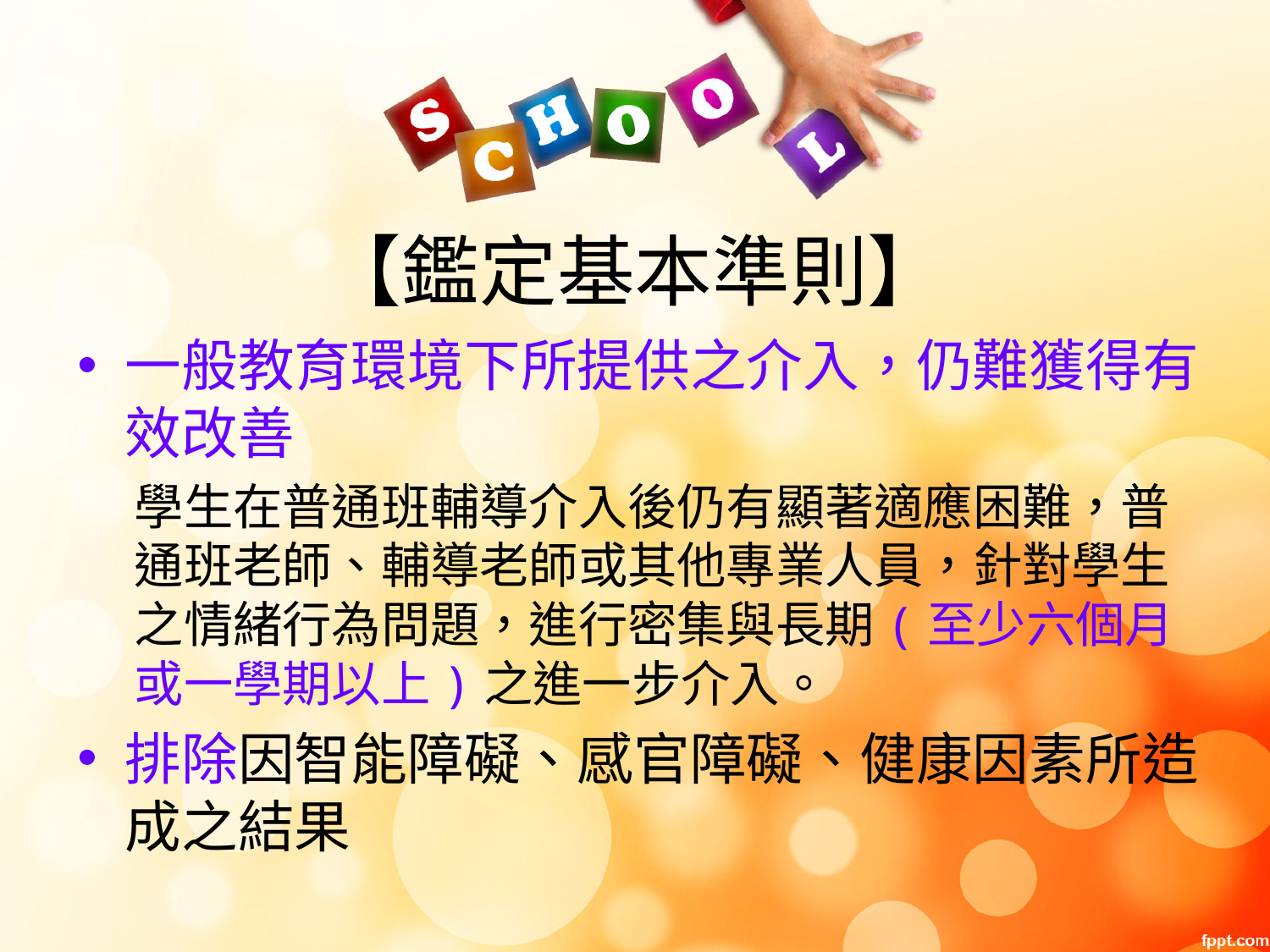

# 【鑑定基本準則】
一般教育環境下所提供之介入，仍難獲得有效改善
學生在普通班輔導介入後仍有顯著適應困難，普通班老師、輔導老師或其他專業人員，針對學生之情緒行為問題，進行密集與長期(至少六個月或一學期以上)之進一步介入。
排除因智能障礙、感官障礙、健康因素所造成之結果